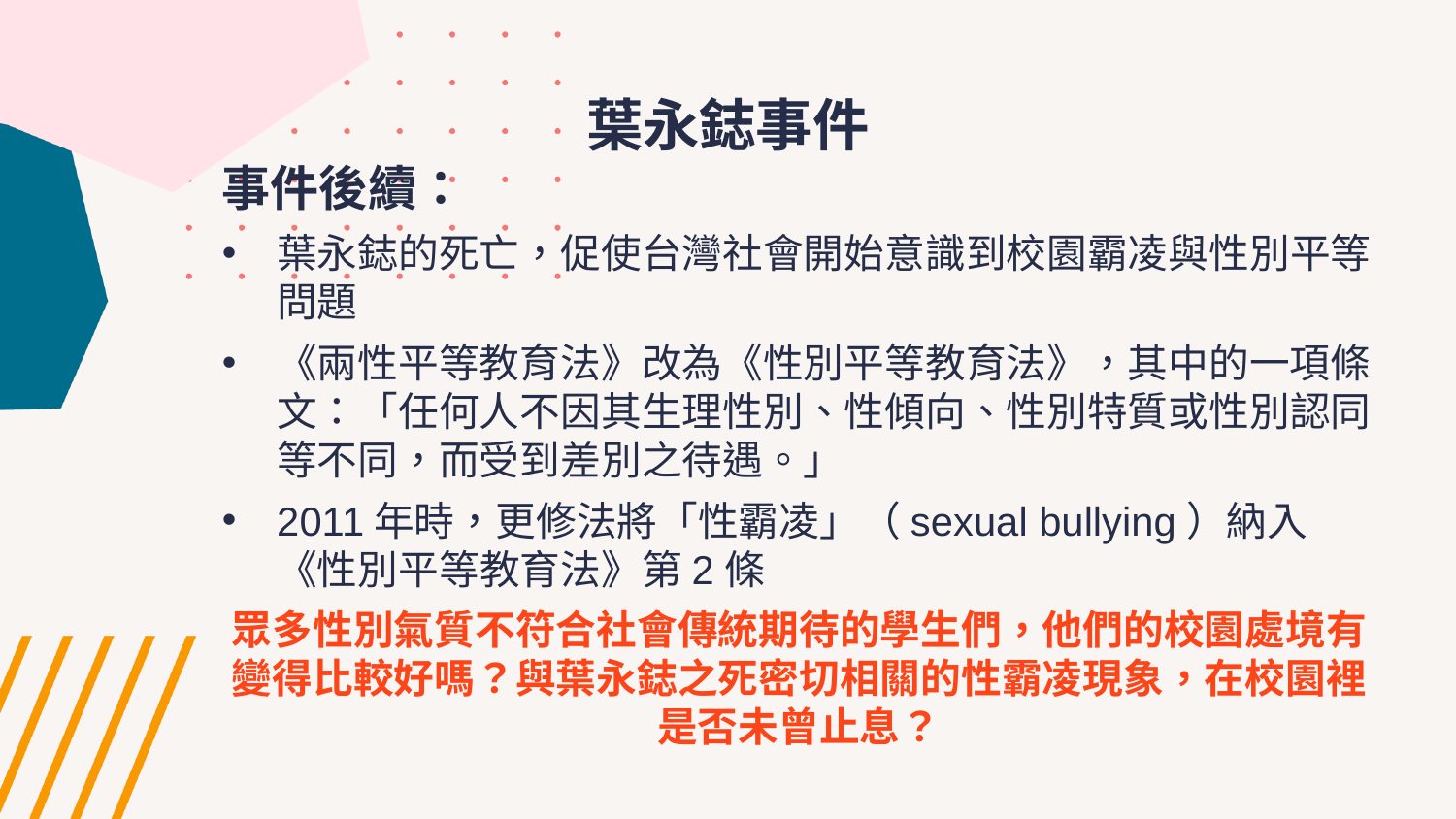

葉永鋕事件
事件後續：
葉永鋕的死亡，促使台灣社會開始意識到校園霸凌與性別平等問題
《兩性平等教育法》改為《性別平等教育法》，其中的一項條文：「任何人不因其生理性別、性傾向、性別特質或性別認同等不同，而受到差別之待遇。」
2011年時，更修法將「性霸凌」（sexual bullying）納入《性別平等教育法》第2條
眾多性別氣質不符合社會傳統期待的學生們，他們的校園處境有變得比較好嗎？與葉永鋕之死密切相關的性霸凌現象，在校園裡是否未曾止息？